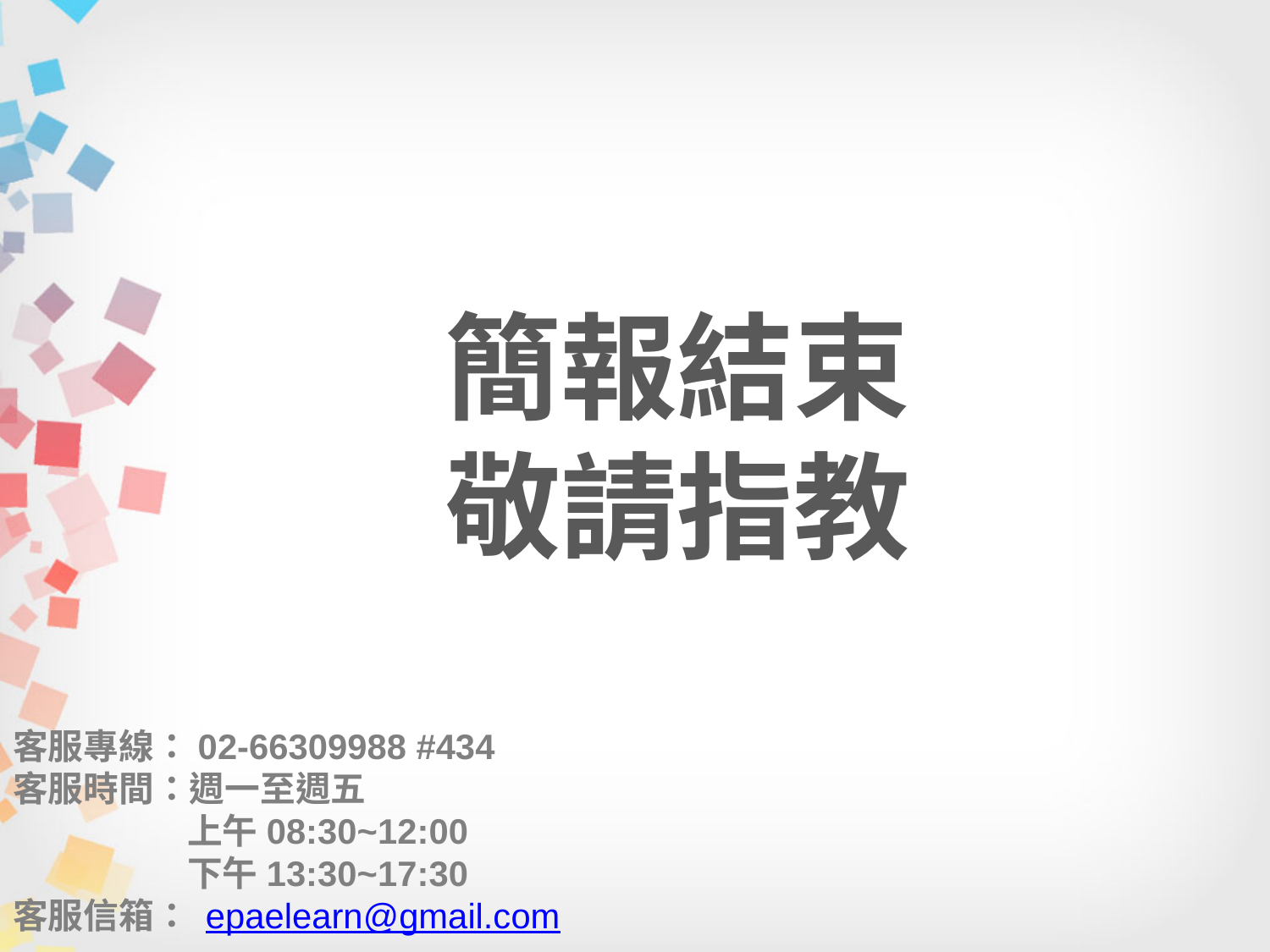

簡報結束
敬請指教
客服專線：02-66309988 #434
客服時間：週一至週五
	上午08:30~12:00
	下午13:30~17:30
客服信箱： epaelearn@gmail.com